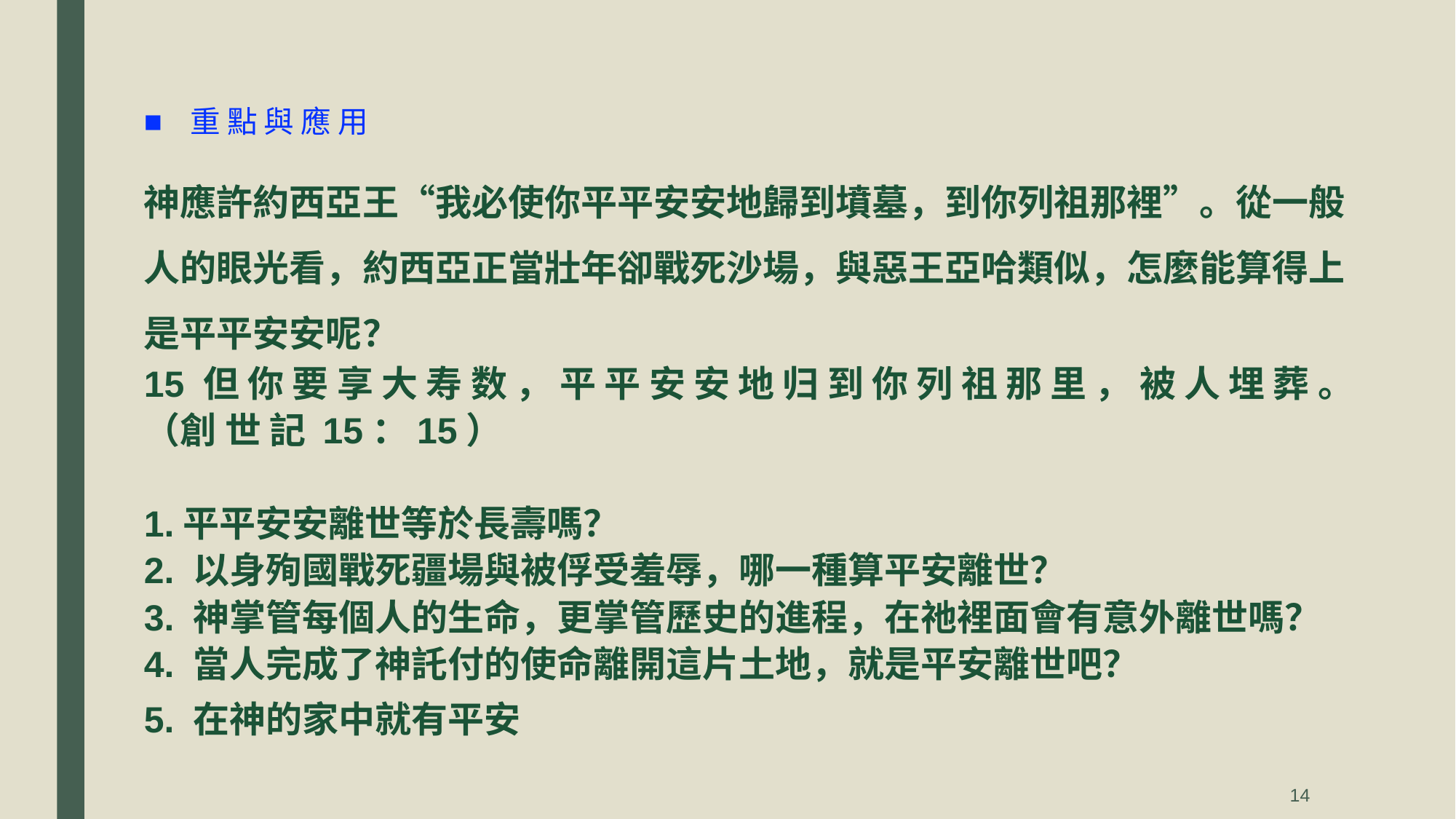

重 點 與 應 用
神應許約西亞王“我必使你平平安安地歸到墳墓，到你列祖那裡”。從一般人的眼光看，約西亞正當壯年卻戰死沙場，與惡王亞哈類似，怎麼能算得上是平平安安呢？
15 但 你 要 享 大 寿 数 ， 平 平 安 安 地 归 到 你 列 祖 那 里 ， 被 人 埋 葬 。（創 世 記 15：15）

1.平平安安離世等於長壽嗎？
2. 以身殉國戰死疆場與被俘受羞辱，哪一種算平安離世？
3. 神掌管每個人的生命，更掌管歷史的進程，在祂裡面會有意外離世嗎？
4. 當人完成了神託付的使命離開這片土地，就是平安離世吧？
5. 在神的家中就有平安

14